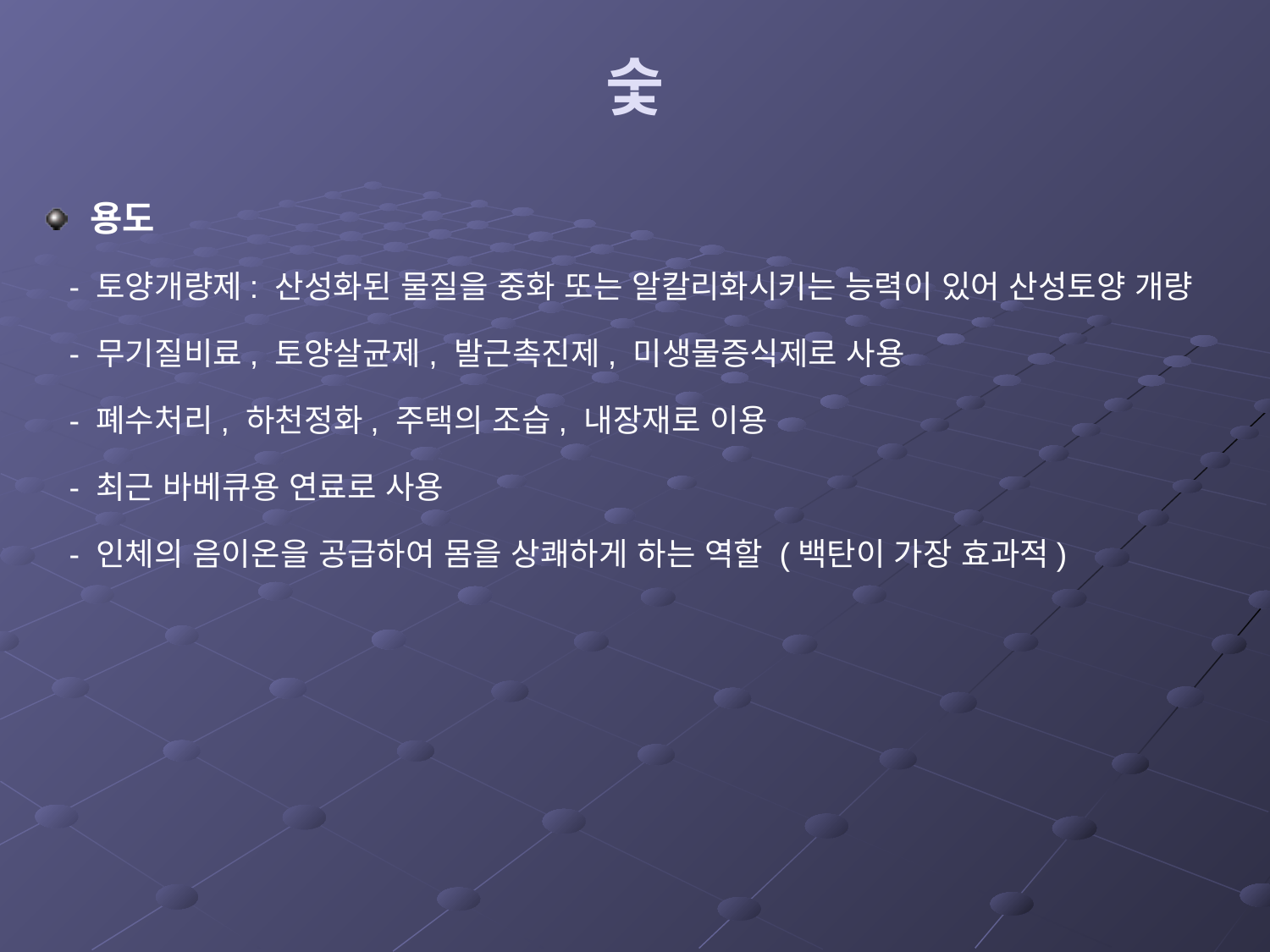

# 숯
용도
   - 토양개량제: 산성화된 물질을 중화 또는 알칼리화시키는 능력이 있어 산성토양 개량
   - 무기질비료, 토양살균제, 발근촉진제, 미생물증식제로 사용
   - 폐수처리, 하천정화, 주택의 조습, 내장재로 이용
   - 최근 바베큐용 연료로 사용
   - 인체의 음이온을 공급하여 몸을 상쾌하게 하는 역할 (백탄이 가장 효과적)